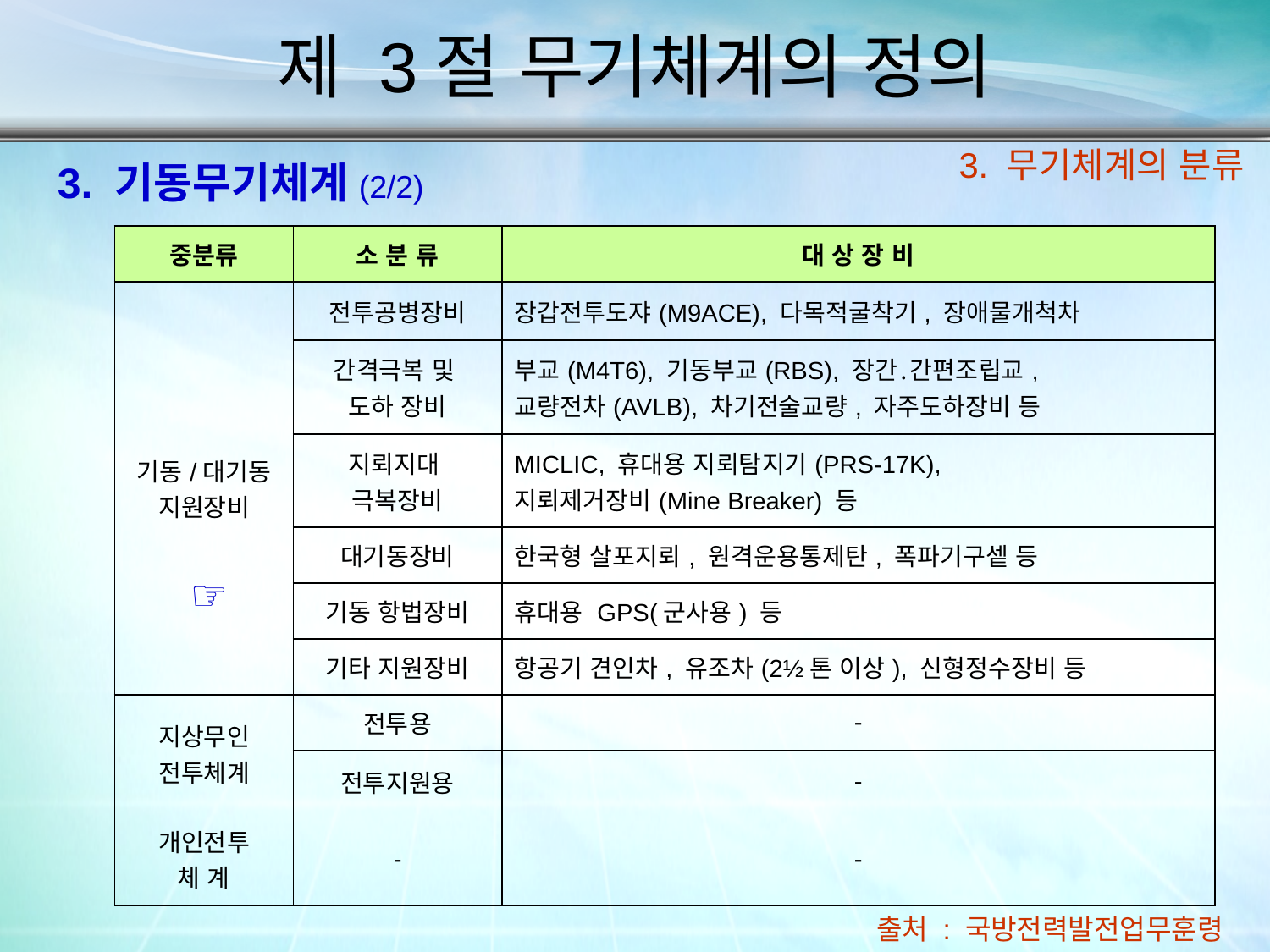

제 3절 무기체계의 정의
3. 무기체계의 분류
3. 기동무기체계(2/2)
| 중분류 | 소 분 류 | 대 상 장 비 |
| --- | --- | --- |
| 기동/대기동 지원장비 | 전투공병장비 | 장갑전투도쟈(M9ACE), 다목적굴착기, 장애물개척차 |
|  | 간격극복 및 도하 장비 | 부교(M4T6), 기동부교(RBS), 장간․간편조립교, 교량전차(AVLB), 차기전술교량, 자주도하장비 등 |
|  | 지뢰지대 극복장비 | MICLIC, 휴대용 지뢰탐지기(PRS-17K), 지뢰제거장비(Mine Breaker) 등 |
|  | 대기동장비 | 한국형 살포지뢰, 원격운용통제탄, 폭파기구셑 등 |
|  | 기동 항법장비 | 휴대용 GPS(군사용) 등 |
|  | 기타 지원장비 | 항공기 견인차, 유조차(2½톤 이상), 신형정수장비 등 |
| 지상무인 전투체계 | 전투용 | - |
|  | 전투지원용 | - |
| 개인전투 체 계 | - | - |
☞
출처 : 국방전력발전업무훈령